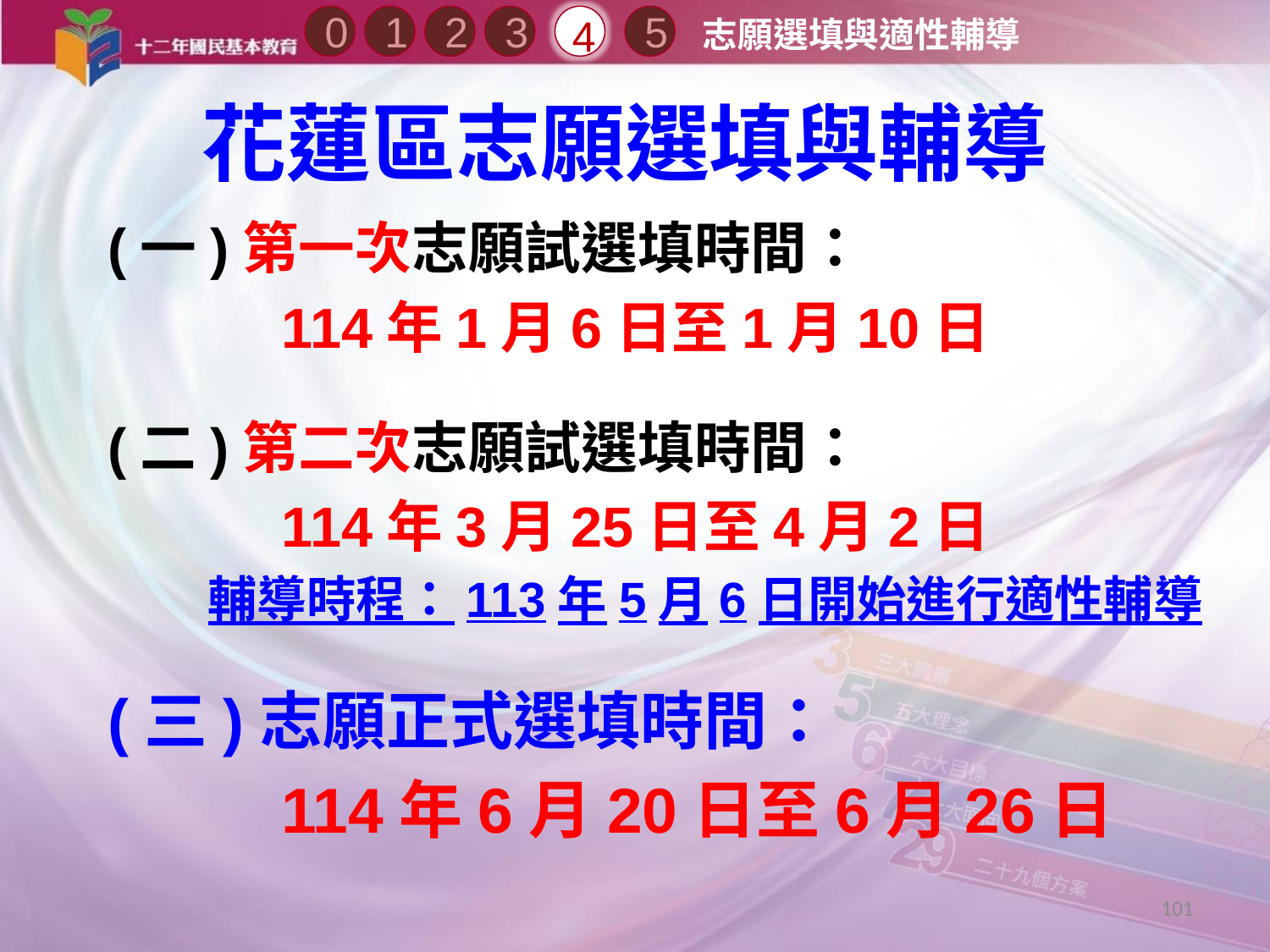

0
2
4
1
3
5
志願選填與適性輔導
# 花蓮區志願選填與輔導
(一)第一次志願試選填時間：
114年1月6日至1月10日
(二)第二次志願試選填時間：
114年3月25日至4月2日
輔導時程：113年5月6日開始進行適性輔導
(三)志願正式選填時間：
114年6月20日至6月26日
101